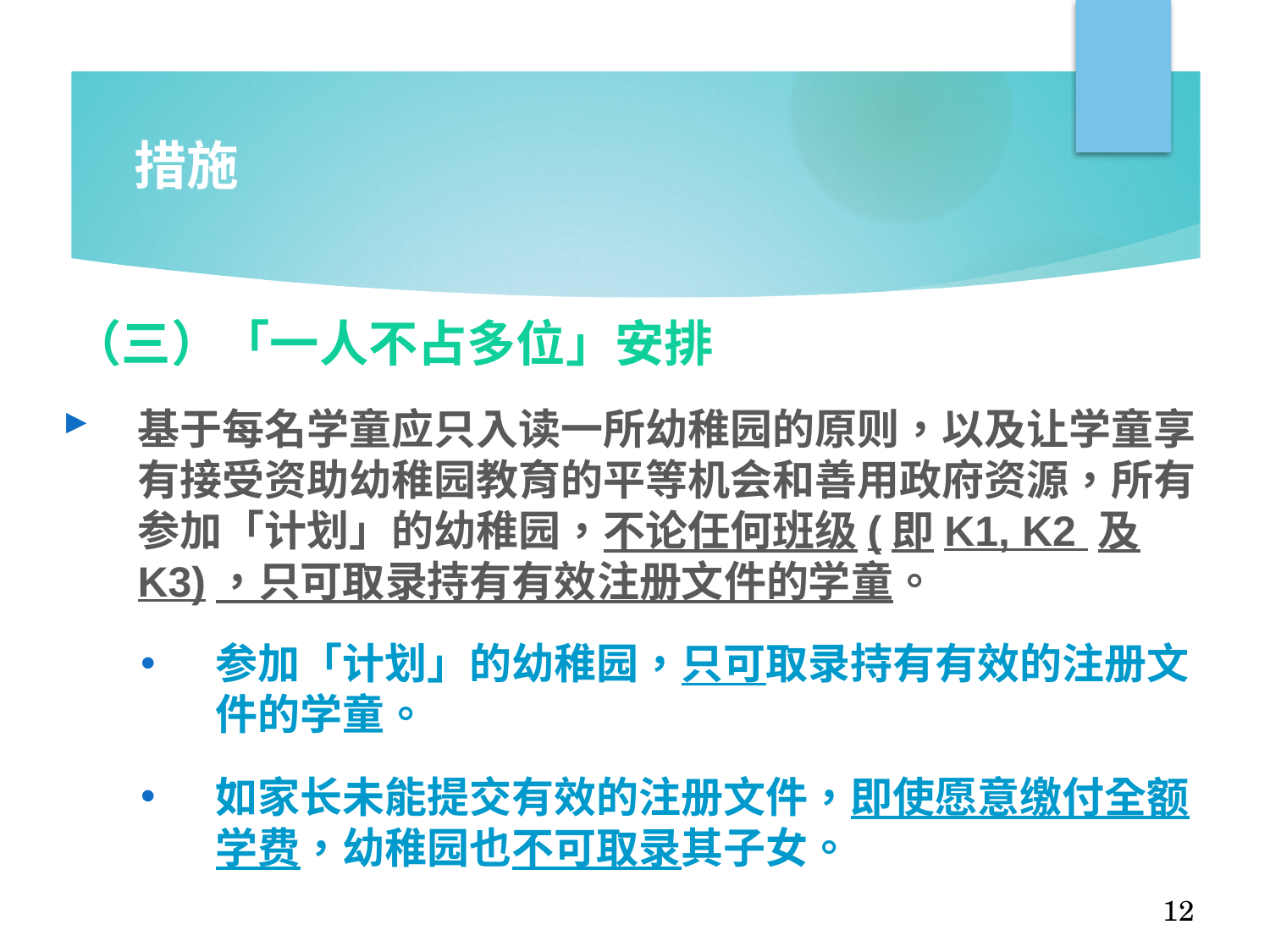

# 措施
（三）「一人不占多位」安排
基于每名学童应只入读一所幼稚园的原则，以及让学童享有接受资助幼稚园教育的平等机会和善用政府资源，所有参加「计划」的幼稚园，不论任何班级(即K1, K2 及K3)，只可取录持有有效注册文件的学童。
参加「计划」的幼稚园，只可取录持有有效的注册文件的学童。
如家长未能提交有效的注册文件，即使愿意缴付全额学费，幼稚园也不可取录其子女。

12